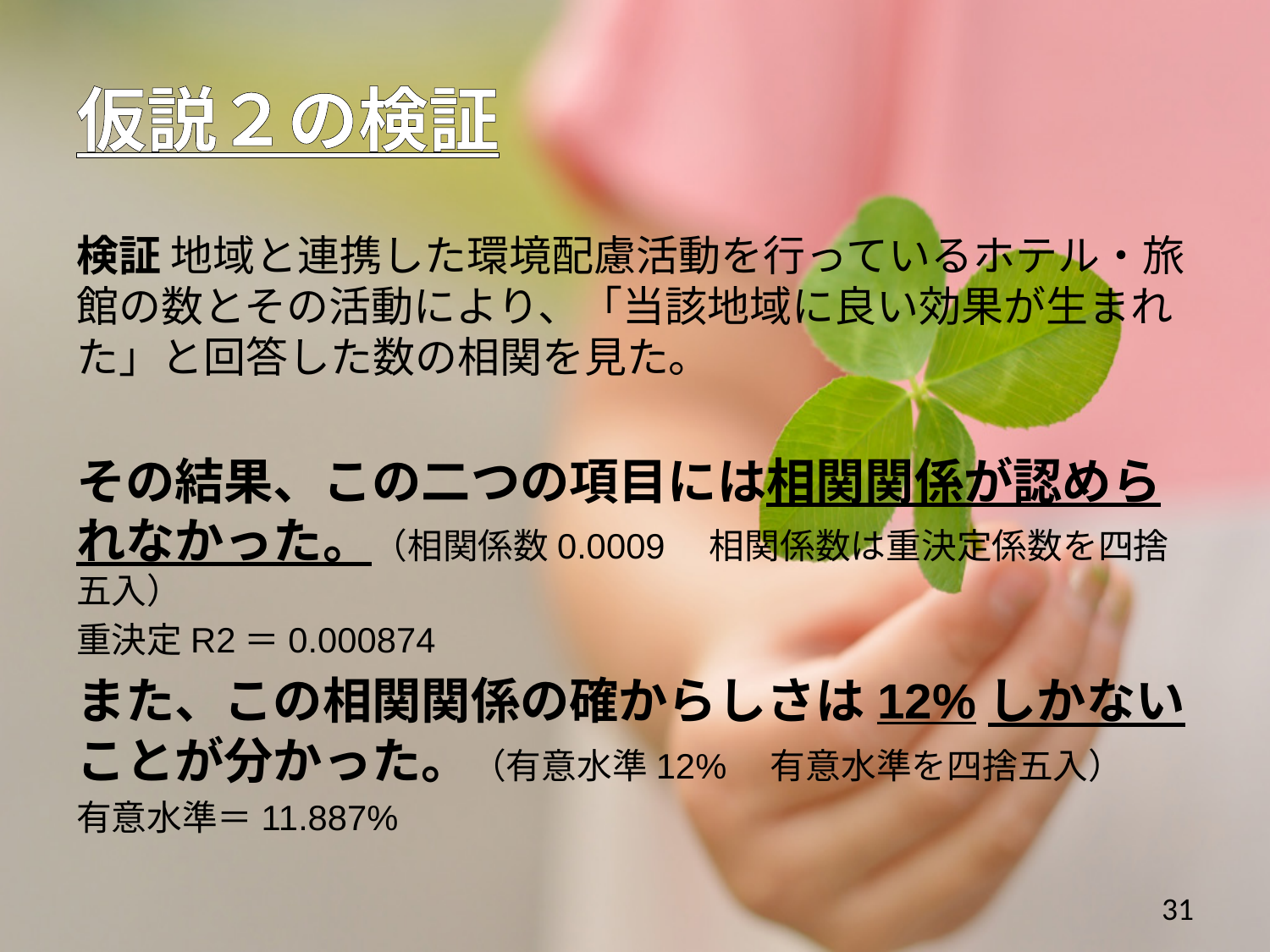

# 仮説２の検証
検証 地域と連携した環境配慮活動を行っているホテル・旅館の数とその活動により、「当該地域に良い効果が生まれた」と回答した数の相関を見た。

その結果、この二つの項目には相関関係が認められなかった。（相関係数0.0009　相関係数は重決定係数を四捨五入）
重決定R2＝0.000874
また、この相関関係の確からしさは12%しかないことが分かった。（有意水準12%　有意水準を四捨五入）
有意水準＝11.887%

31